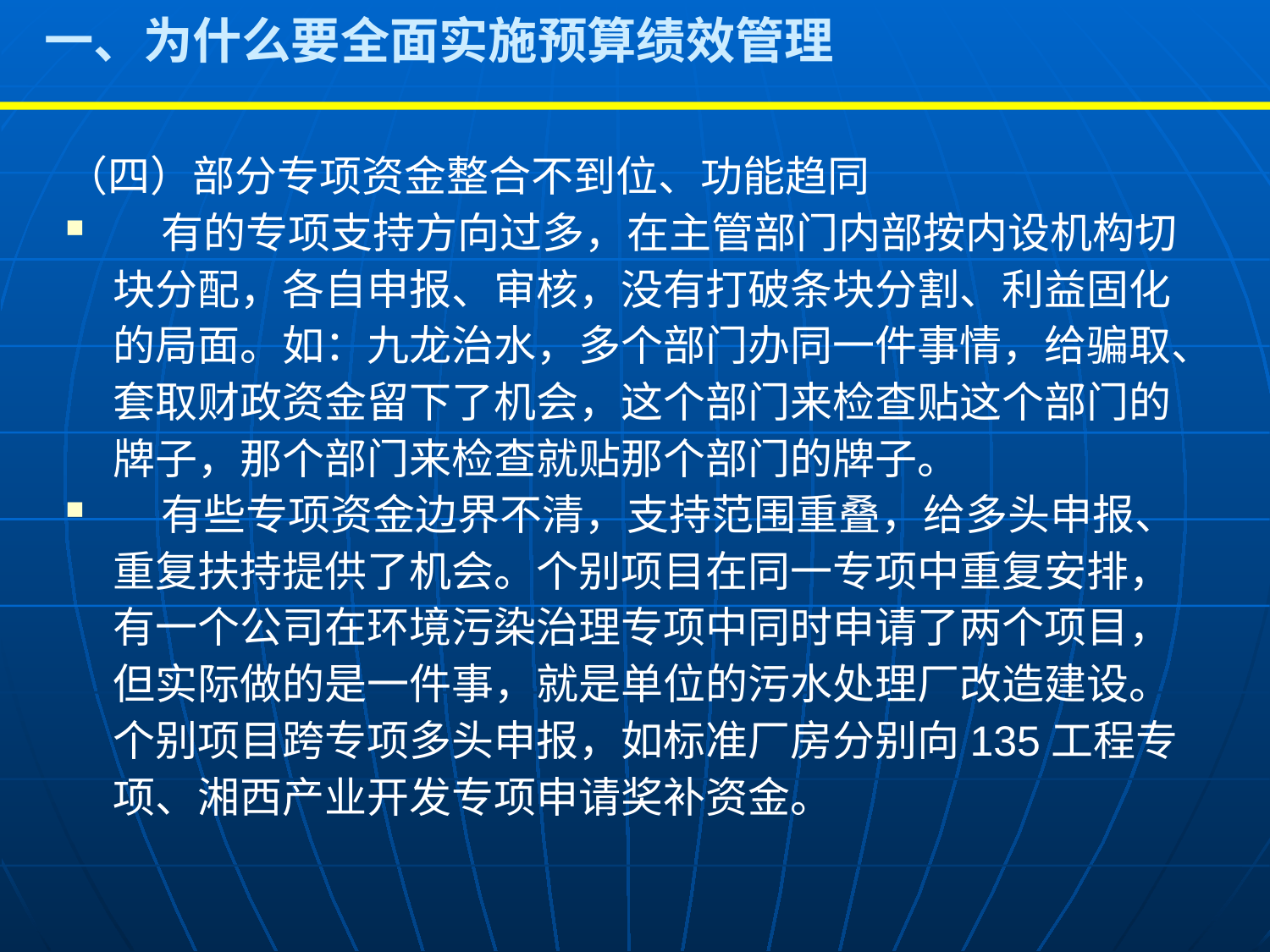

一、为什么要全面实施预算绩效管理

（四）部分专项资金整合不到位、功能趋同
    有的专项支持方向过多，在主管部门内部按内设机构切块分配，各自申报、审核，没有打破条块分割、利益固化的局面。如：九龙治水，多个部门办同一件事情，给骗取、套取财政资金留下了机会，这个部门来检查贴这个部门的牌子，那个部门来检查就贴那个部门的牌子。
    有些专项资金边界不清，支持范围重叠，给多头申报、重复扶持提供了机会。个别项目在同一专项中重复安排，有一个公司在环境污染治理专项中同时申请了两个项目，但实际做的是一件事，就是单位的污水处理厂改造建设。个别项目跨专项多头申报，如标准厂房分别向135工程专项、湘西产业开发专项申请奖补资金。